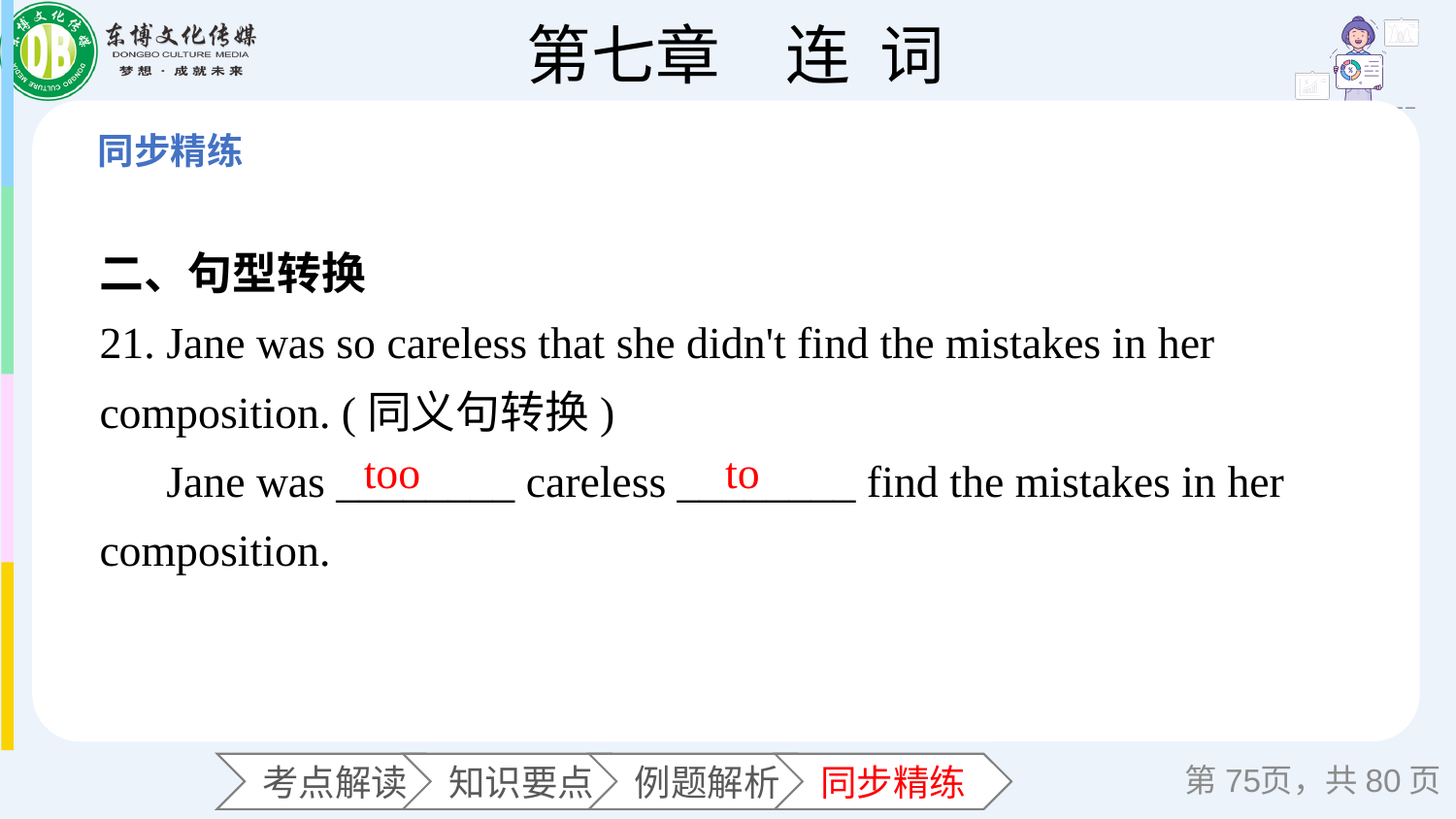

二、句型转换
21. Jane was so careless that she didn't find the mistakes in her composition. (同义句转换)
      Jane was ________ careless ________ find the mistakes in her composition.
too
to
第75页，共80页